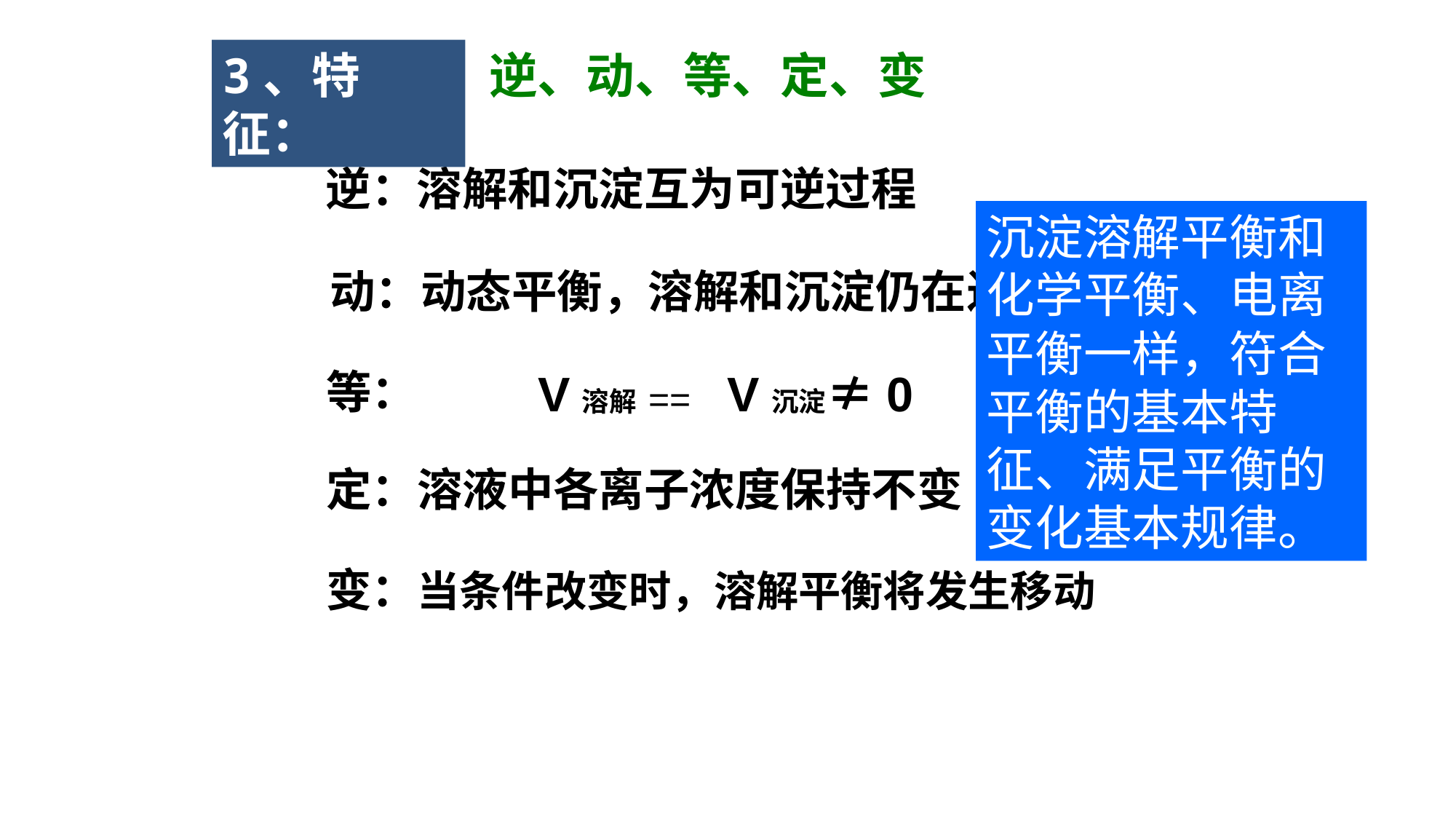

3、特征：
逆、动、等、定、变
逆：溶解和沉淀互为可逆过程
沉淀溶解平衡和化学平衡、电离平衡一样，符合平衡的基本特征、满足平衡的变化基本规律。
 动：动态平衡，溶解和沉淀仍在进行
等：
V溶解
V沉淀≠0
==
定：溶液中各离子浓度保持不变
变：当条件改变时，溶解平衡将发生移动